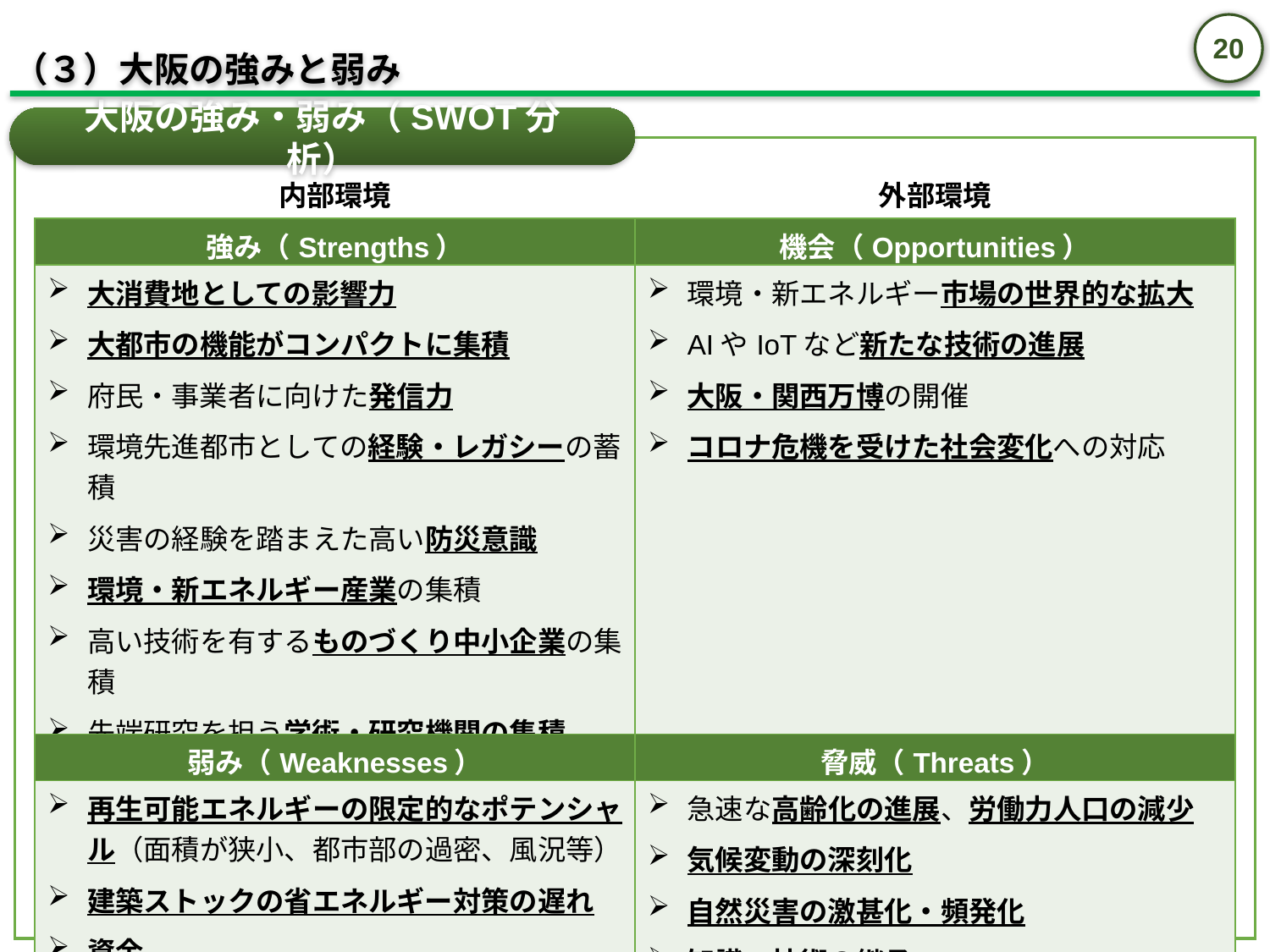

20
（３）大阪の強みと弱み

大阪の強み・弱み（SWOT分析）

内部環境
外部環境
| 強み（Strengths） | 機会（Opportunities） |
| --- | --- |
| 大消費地としての影響力 大都市の機能がコンパクトに集積 府民・事業者に向けた発信力 環境先進都市としての経験・レガシーの蓄積 災害の経験を踏まえた高い防災意識 環境・新エネルギー産業の集積 高い技術を有するものづくり中小企業の集積 先端研究を担う学術・研究機関の集積 大手エネルギー事業者の存在 | 環境・新エネルギー市場の世界的な拡大 AIやIoTなど新たな技術の進展 大阪・関西万博の開催 コロナ危機を受けた社会変化への対応 |
| 弱み（Weaknesses） | 脅威（Threats） |
| 再生可能エネルギーの限定的なポテンシャル（面積が狭小、都市部の過密、風況等） 建築ストックの省エネルギー対策の遅れ 資金 高度成長期に建設されたインフラの老朽化 | 急速な高齢化の進展、労働力人口の減少 気候変動の深刻化 自然災害の激甚化・頻発化 知識・技術の継承 |